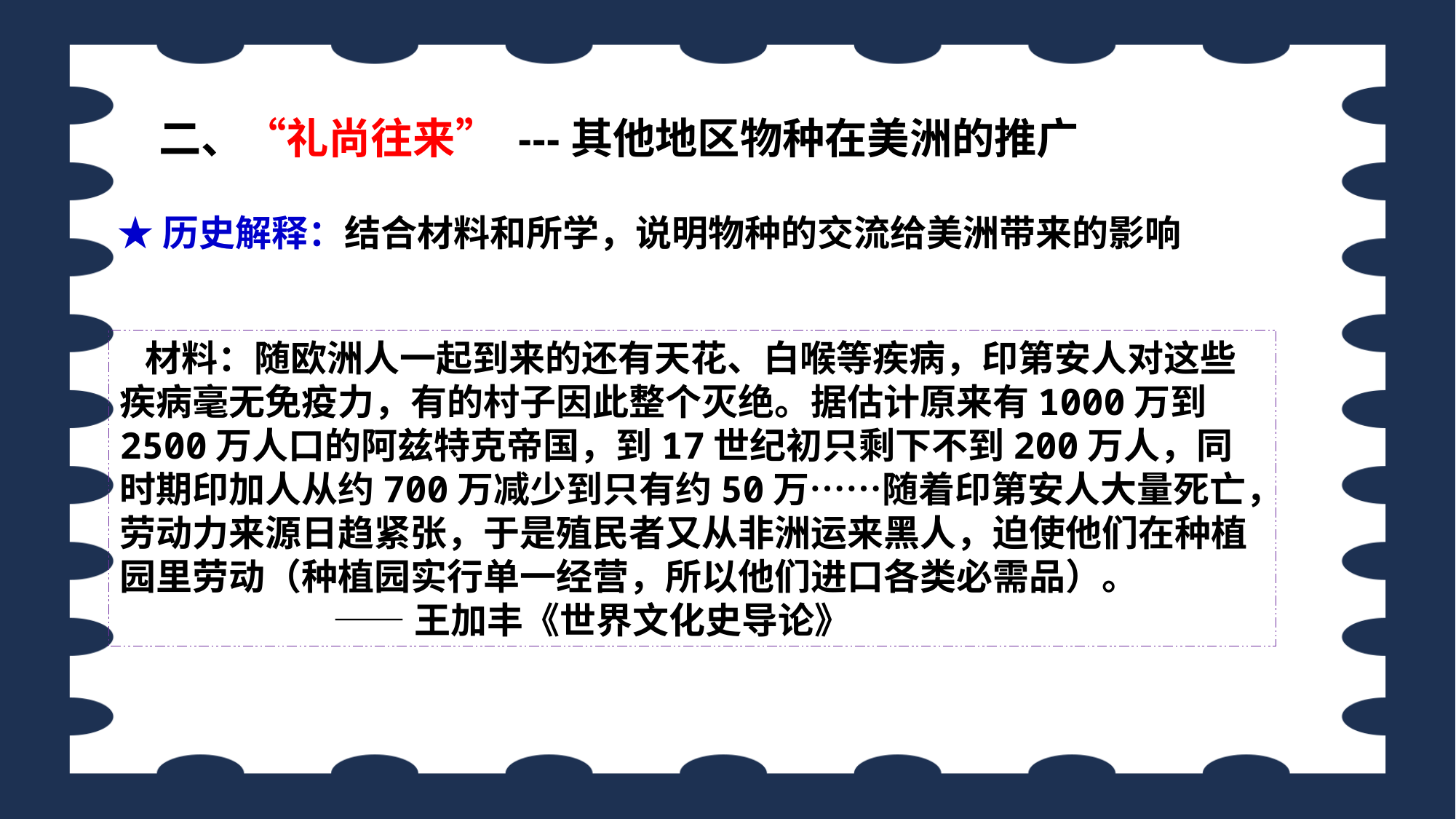

二、“礼尚往来” ---其他地区物种在美洲的推广
★历史解释：结合材料和所学，说明物种的交流给美洲带来的影响
  材料：随欧洲人一起到来的还有天花、白喉等疾病，印第安人对这些疾病毫无免疫力，有的村子因此整个灭绝。据估计原来有1000万到2500万人口的阿兹特克帝国，到17世纪初只剩下不到200万人，同时期印加人从约700万减少到只有约50万……随着印第安人大量死亡，劳动力来源日趋紧张，于是殖民者又从非洲运来黑人，迫使他们在种植园里劳动（种植园实行单一经营，所以他们进口各类必需品）。
                          ——王加丰《世界文化史导论》